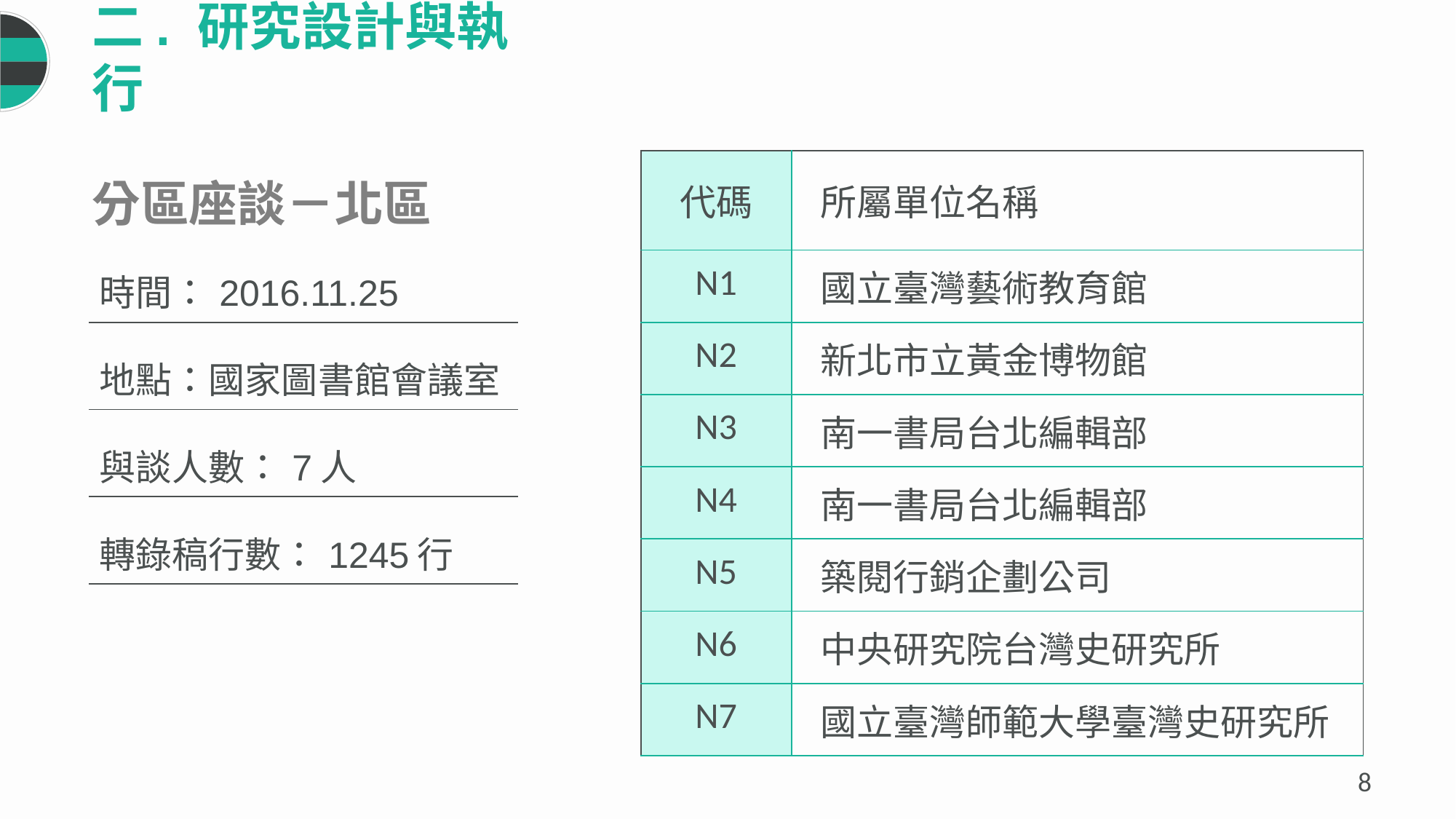

二. 研究設計與執行
分區座談－北區
| 代碼 | 所屬單位名稱 |
| --- | --- |
| N1 | 國立臺灣藝術教育館 |
| N2 | 新北市立黃金博物館 |
| N3 | 南一書局台北編輯部 |
| N4 | 南一書局台北編輯部 |
| N5 | 築閱行銷企劃公司 |
| N6 | 中央研究院台灣史研究所 |
| N7 | 國立臺灣師範大學臺灣史研究所 |
| 時間：2016.11.25 |
| --- |
| 地點：國家圖書館會議室 |
| 與談人數：7人 |
| 轉錄稿行數：1245行 |
8